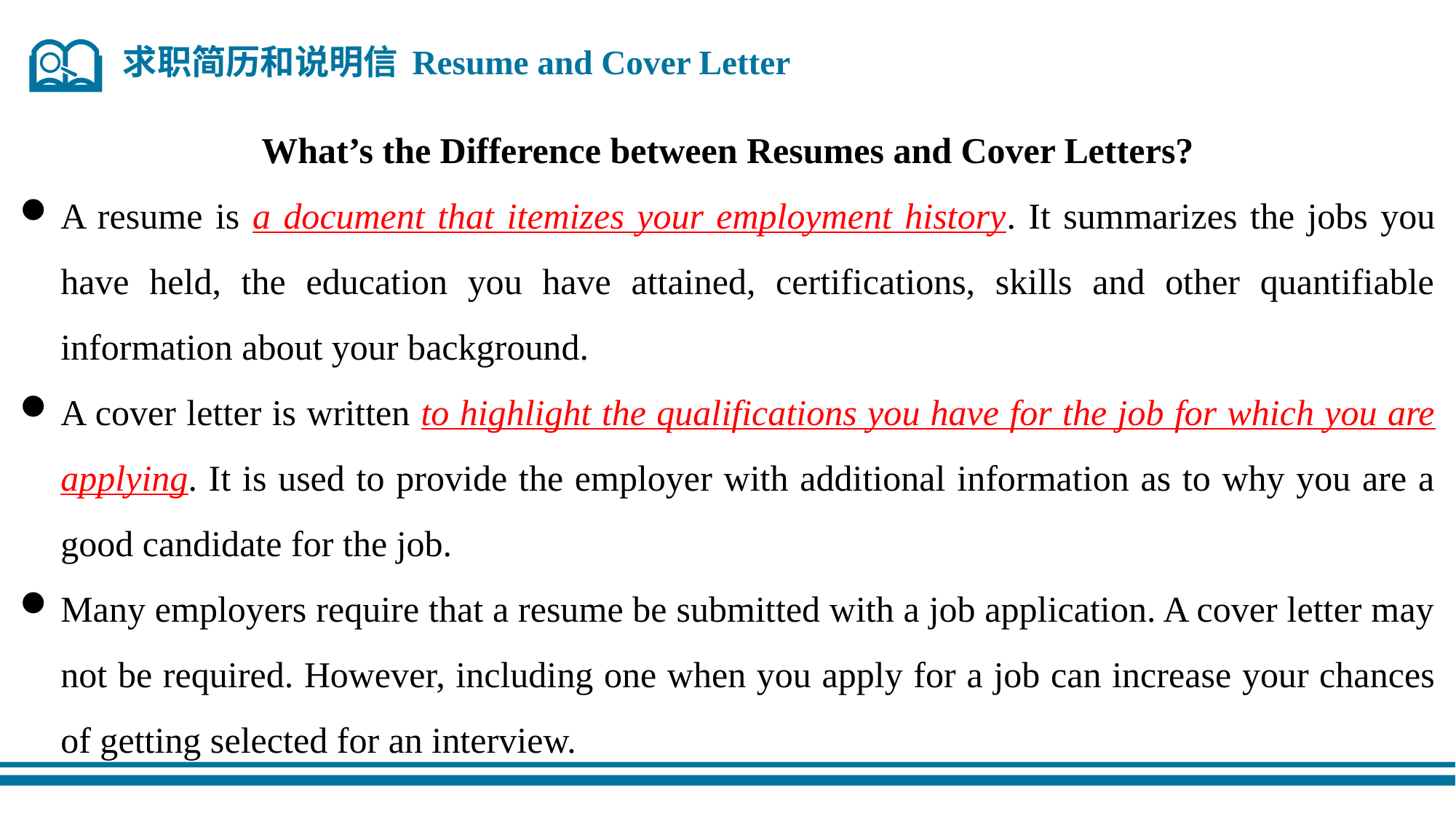

求职简历和说明信 Resume and Cover Letter
What’s the Difference between Resumes and Cover Letters?
A resume is a document that itemizes your employment history. It summarizes the jobs you have held, the education you have attained, certifications, skills and other quantifiable information about your background.
A cover letter is written to highlight the qualifications you have for the job for which you are applying. It is used to provide the employer with additional information as to why you are a good candidate for the job.
Many employers require that a resume be submitted with a job application. A cover letter may not be required. However, including one when you apply for a job can increase your chances of getting selected for an interview.